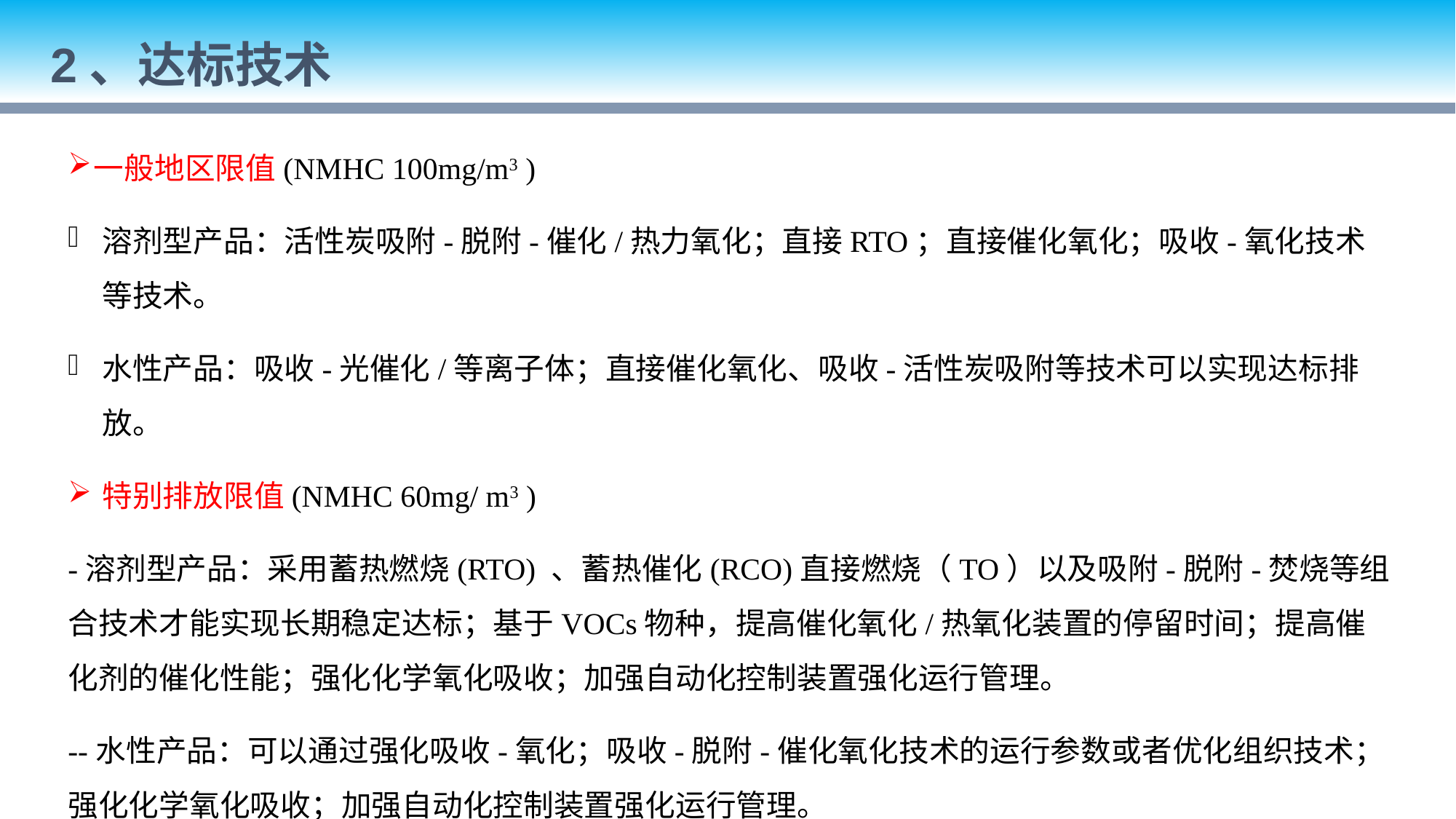

2、达标技术
一般地区限值(NMHC 100mg/m3 )
溶剂型产品：活性炭吸附-脱附-催化/热力氧化；直接RTO；直接催化氧化；吸收-氧化技术等技术。
水性产品：吸收-光催化/等离子体；直接催化氧化、吸收-活性炭吸附等技术可以实现达标排放。
特别排放限值(NMHC 60mg/ m3 )
-溶剂型产品：采用蓄热燃烧(RTO) 、蓄热催化(RCO)直接燃烧（TO）以及吸附-脱附-焚烧等组合技术才能实现长期稳定达标；基于VOCs物种，提高催化氧化/热氧化装置的停留时间；提高催化剂的催化性能；强化化学氧化吸收；加强自动化控制装置强化运行管理。
--水性产品：可以通过强化吸收-氧化；吸收-脱附-催化氧化技术的运行参数或者优化组织技术；强化化学氧化吸收；加强自动化控制装置强化运行管理。